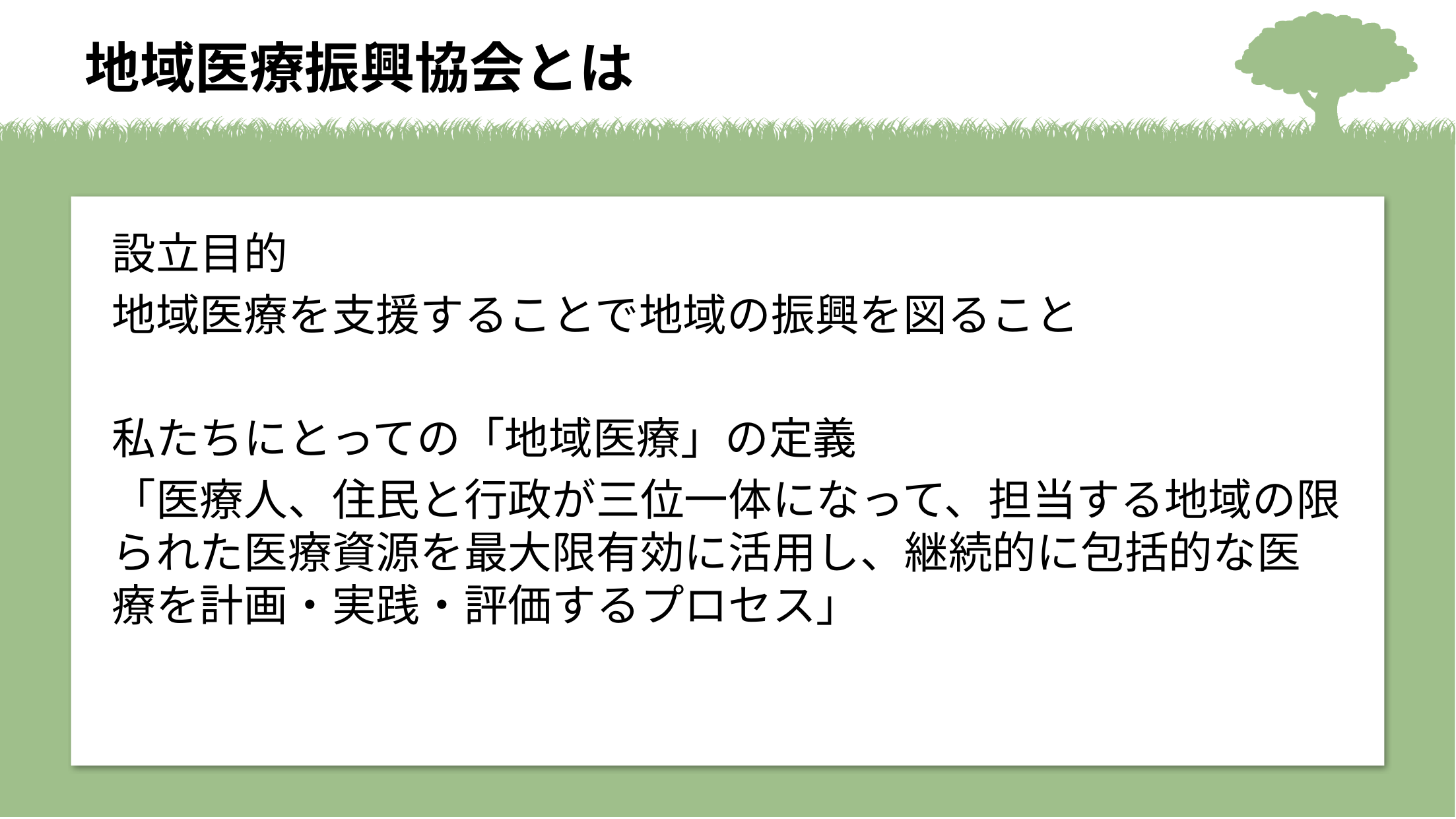

# 地域医療振興協会とは
設立目的
地域医療を支援することで地域の振興を図ること

私たちにとっての「地域医療」の定義
「医療人、住民と行政が三位一体になって、担当する地域の限られた医療資源を最大限有効に活用し、継続的に包括的な医療を計画・実践・評価するプロセス」